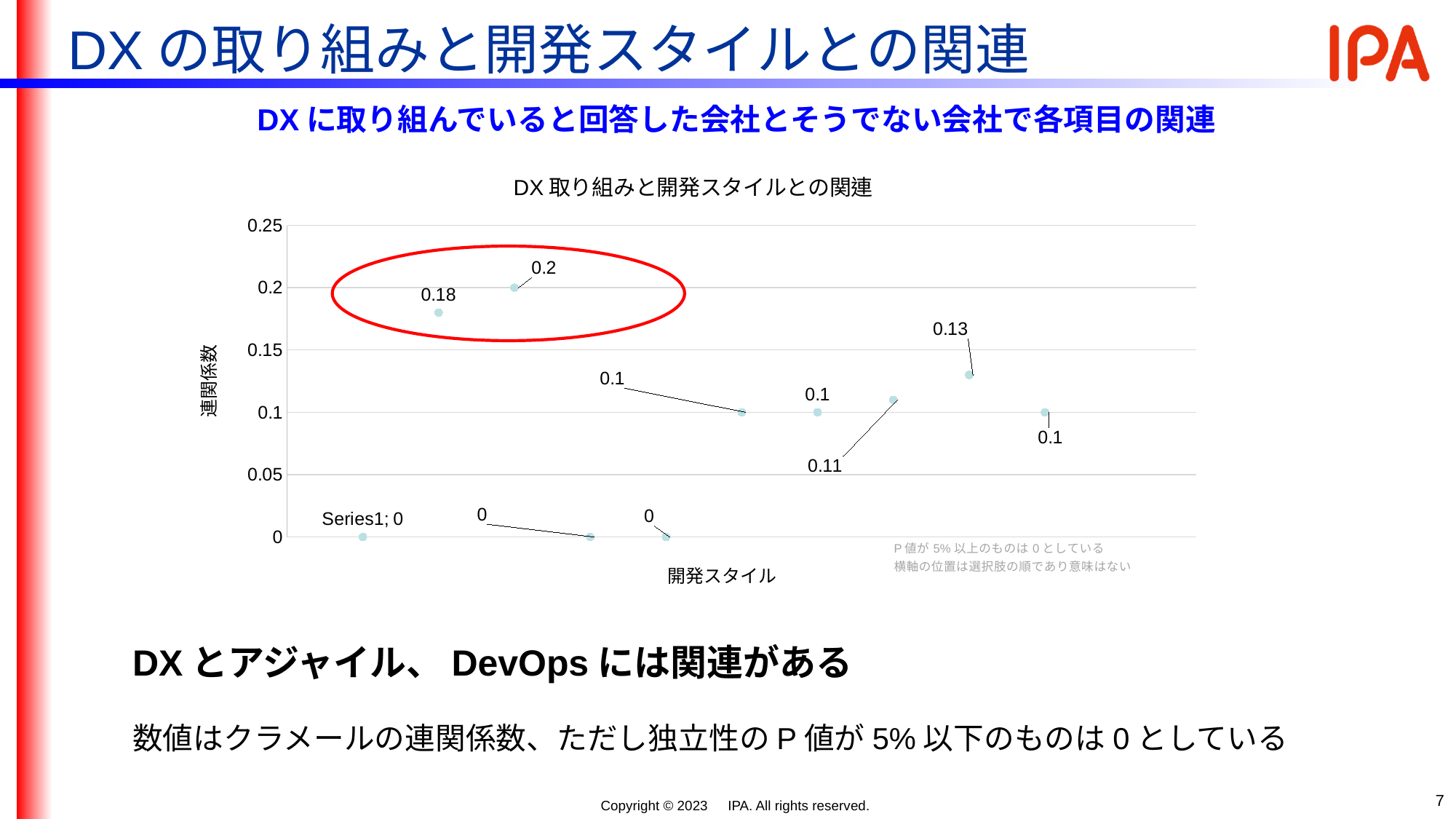

DXの取り組みと開発スタイルとの関連
DXに取り組んでいると回答した会社とそうでない会社で各項目の関連

### Chart: DX取り組みと開発スタイルとの関連

| Category |  |
|---|---|
DXとアジャイル、DevOpsには関連がある

数値はクラメールの連関係数、ただし独立性のP値が5%以下のものは0としている
7